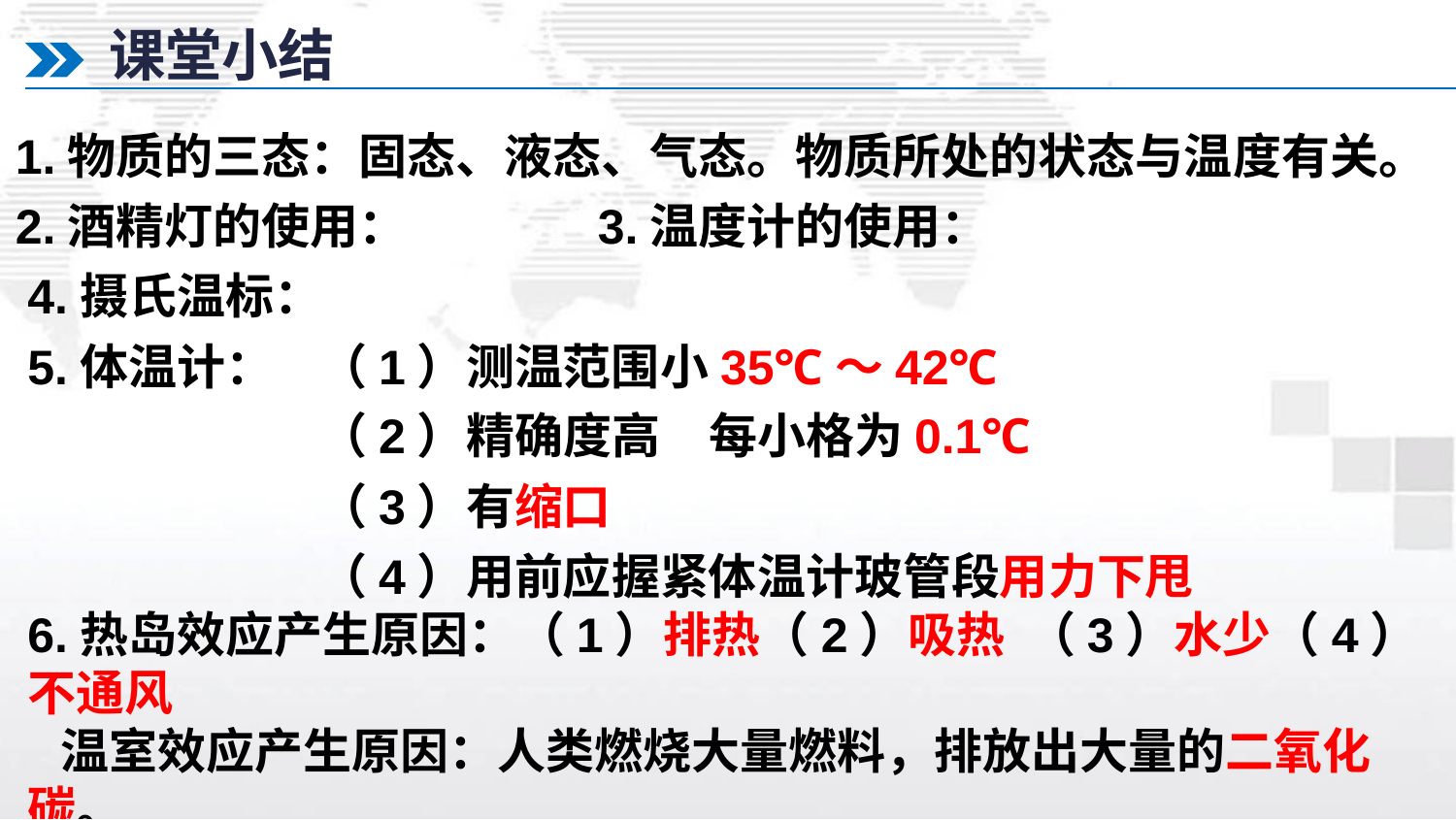

# 课堂小结
1.物质的三态：固态、液态、气态。物质所处的状态与温度有关。
2.酒精灯的使用：		3.温度计的使用：
4.摄氏温标：
5.体温计：	（1）测温范围小35℃～42℃
		（2）精确度高　每小格为0.1℃
                	（3）有缩口
                	（4）用前应握紧体温计玻管段用力下甩
6.热岛效应产生原因：（1）排热（2）吸热  （3）水少（4）不通风
  温室效应产生原因：人类燃烧大量燃料，排放出大量的二氧化碳。